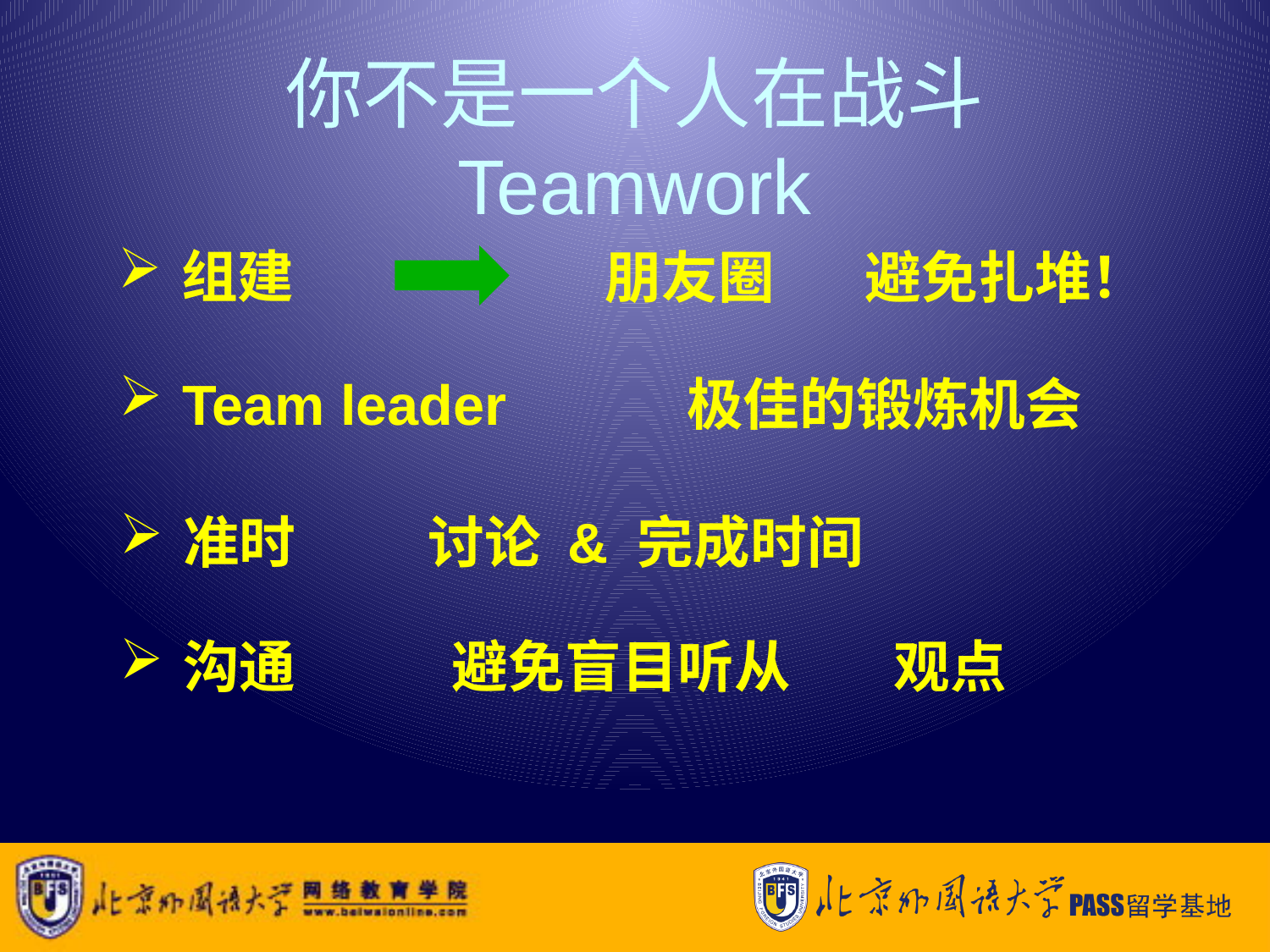

# 你不是一个人在战斗 Teamwork
组建
避免扎堆！
朋友圈

极佳的锻炼机会
Team leader
准时
讨论 & 完成时间
避免盲目听从        观点
沟通